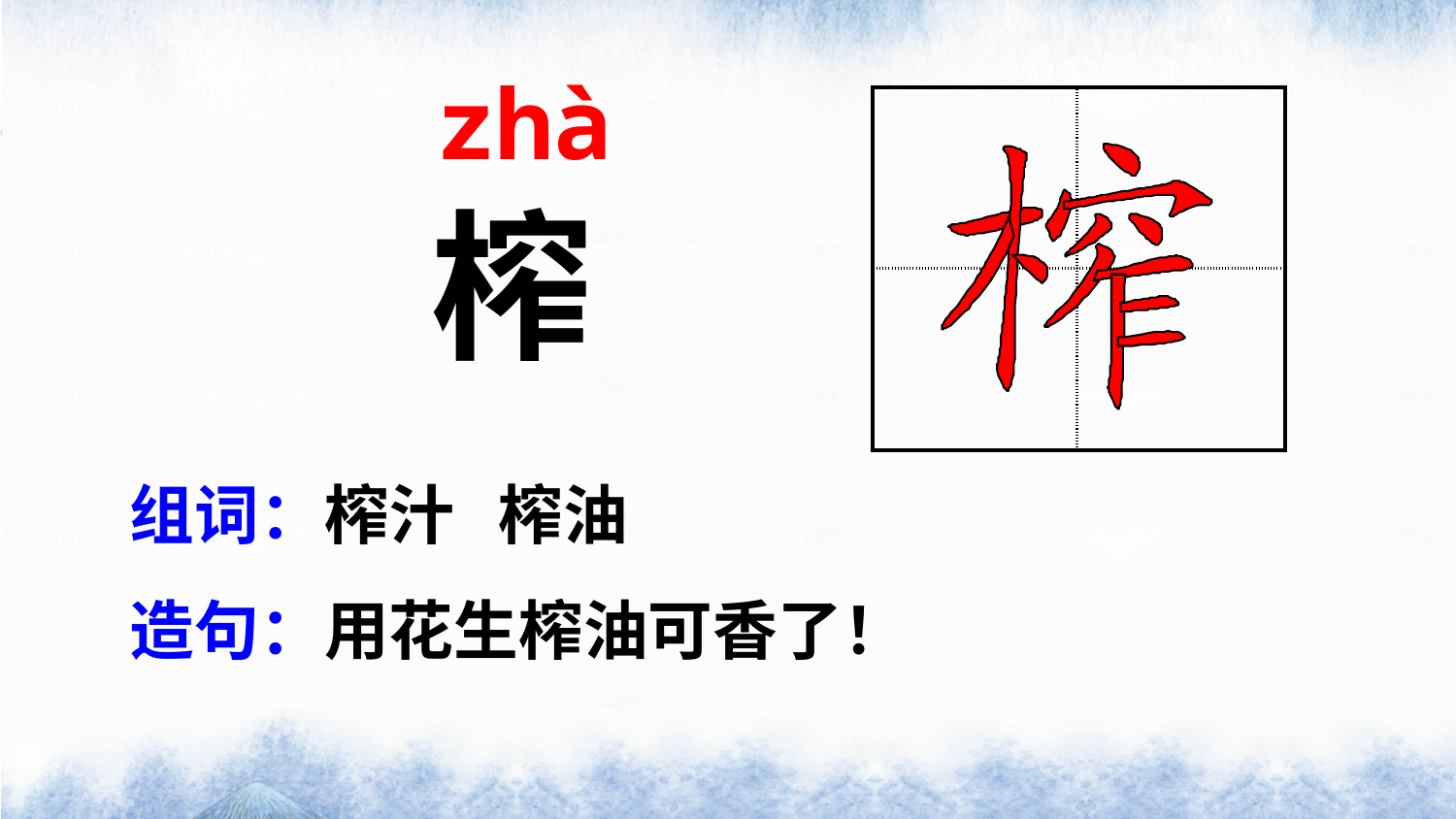

zhà
|  |  |
| --- | --- |
|  |  |

榨

组词：榨汁   榨油
造句：用花生榨油可香了！